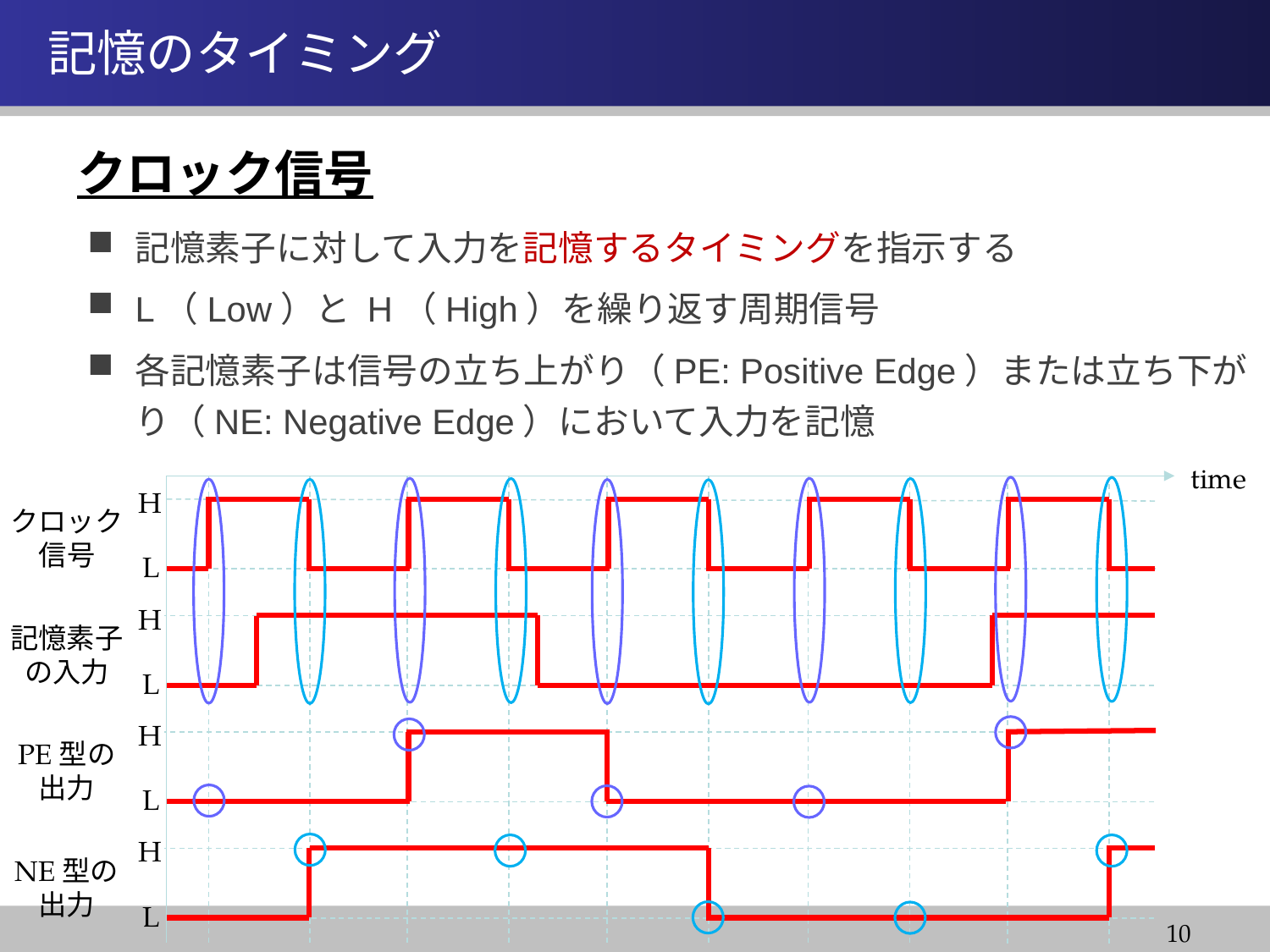

情報システム基盤学基礎１
# 記憶のタイミング
クロック信号
記憶素子に対して入力を記憶するタイミングを指示する
L（Low）と H（High）を繰り返す周期信号
各記憶素子は信号の立ち上がり（PE: Positive Edge）または立ち下がり（NE: Negative Edge）において入力を記憶

time

H
クロック
信号
L
H
記憶素子
の入力
L
H

PE型の
出力
L
H

NE型の
出力
L
10